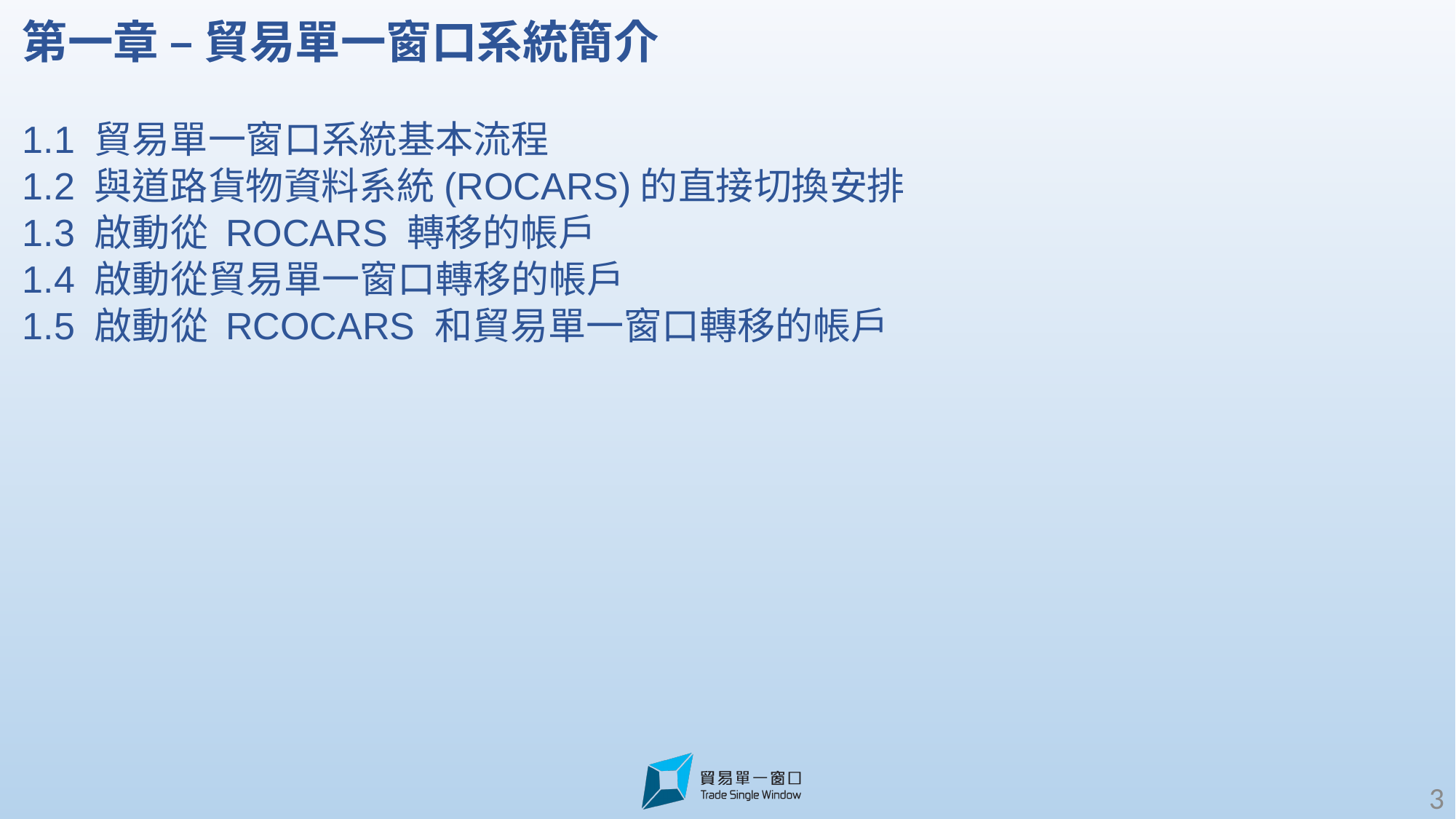

第一章 – 貿易單一窗口系統簡介

1.1 貿易單一窗口系統基本流程
1.2 與道路貨物資料系統(ROCARS)的直接切換安排
1.3 啟動從 ROCARS 轉移的帳戶
1.4 啟動從貿易單一窗口轉移的帳戶
1.5 啟動從 RCOCARS 和貿易單一窗口轉移的帳戶

3